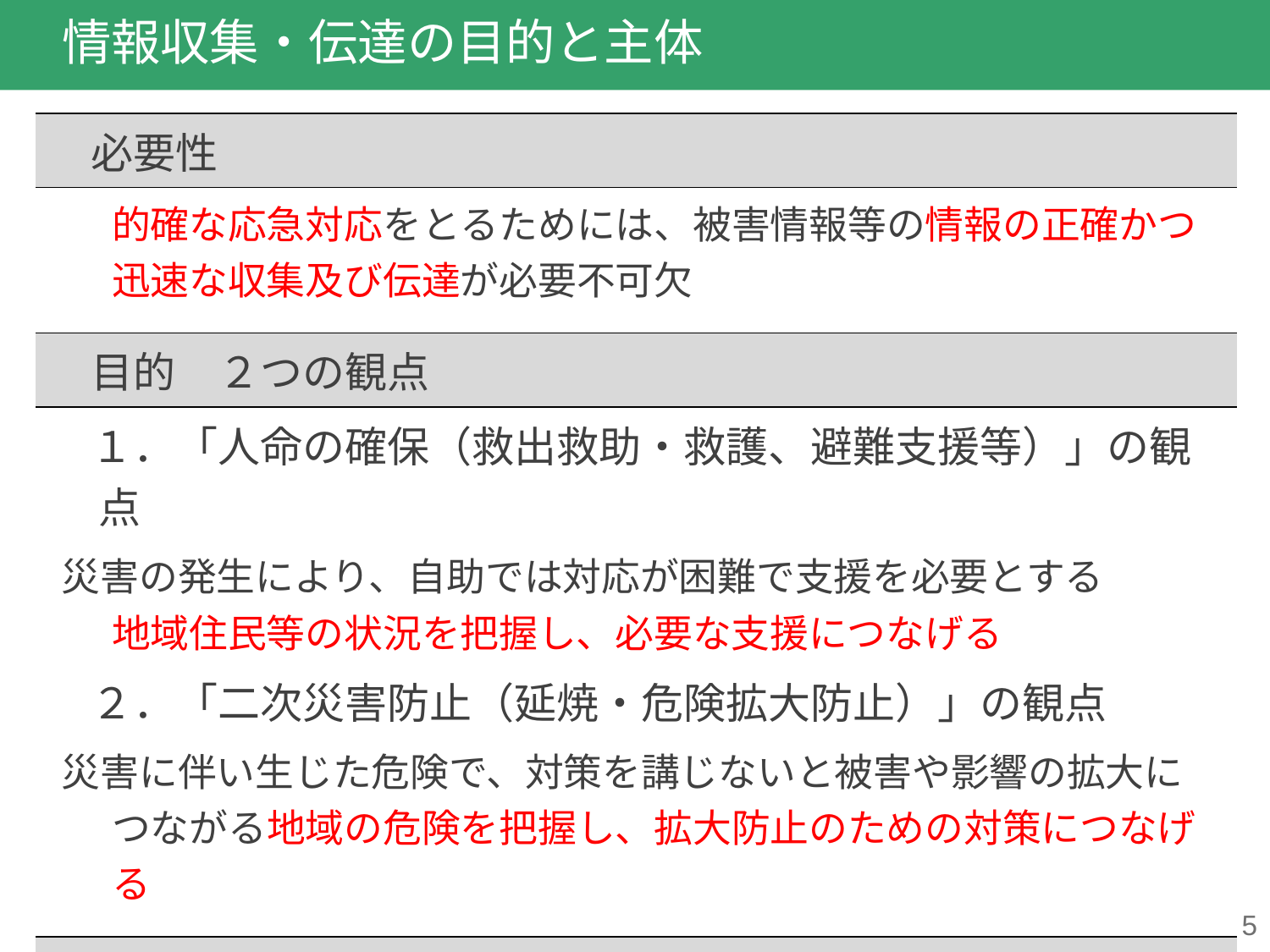

# 情報収集・伝達の目的と主体
| 必要性 |
| --- |
| 的確な応急対応をとるためには、被害情報等の情報の正確かつ 迅速な収集及び伝達が必要不可欠 |
| 目的　２つの観点 |
| １．「人命の確保（救出救助・救護、避難支援等）」の観点 災害の発生により、自助では対応が困難で支援を必要とする 地域住民等の状況を把握し、必要な支援につなげる 　２．「二次災害防止（延焼・危険拡大防止）」の観点 災害に伴い生じた危険で、対策を講じないと被害や影響の拡大に つながる地域の危険を把握し、拡大防止のための対策につなげる |
| 実施主体 |
| 地域の住民、自主防災組織の担当者 |
5